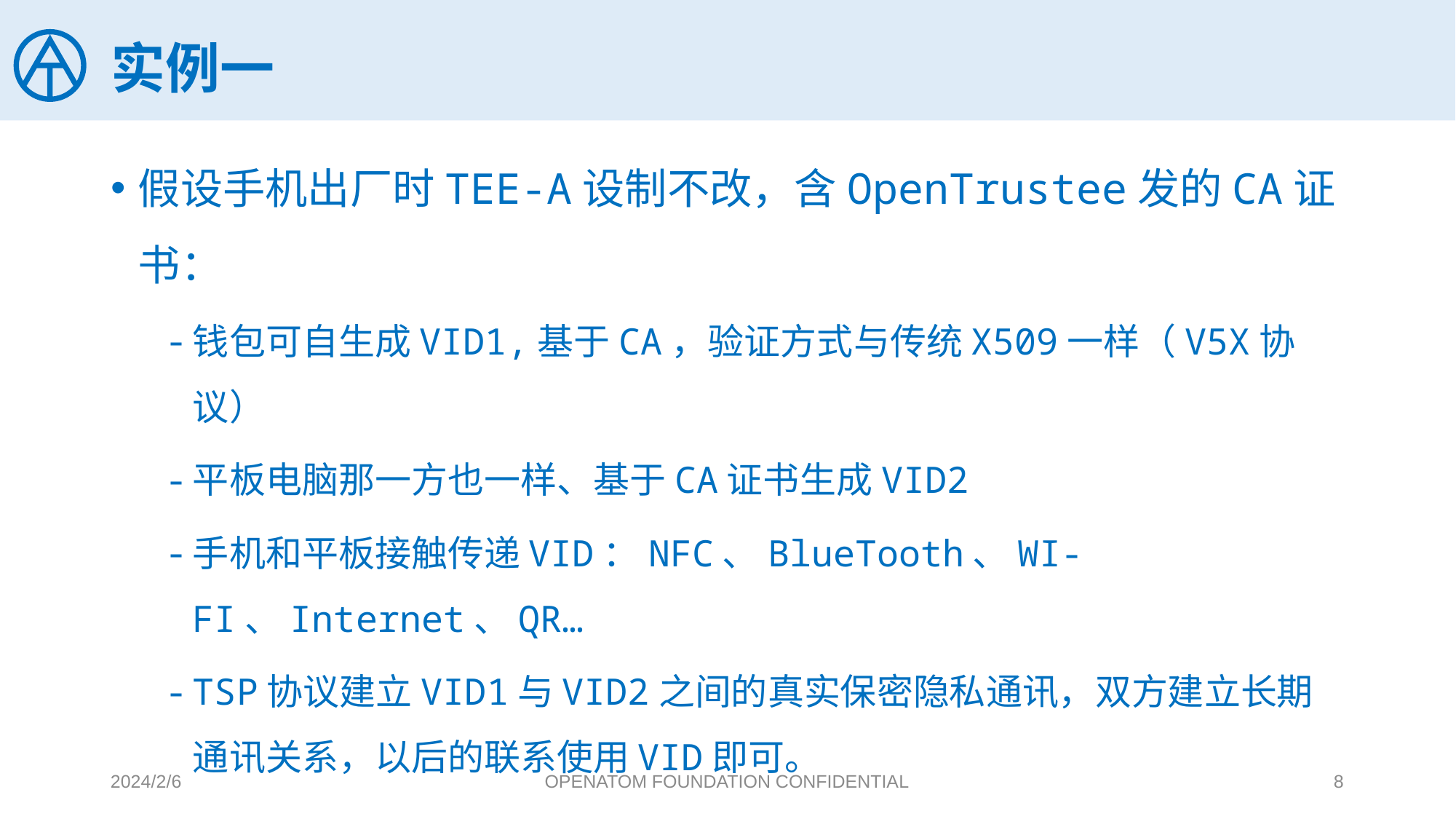

# 实例一
假设手机出厂时TEE-A设制不改，含OpenTrustee发的CA证书：
钱包可自生成VID1,基于CA，验证方式与传统X509一样（V5X协议）
平板电脑那一方也一样、基于CA证书生成VID2
手机和平板接触传递VID：NFC、BlueTooth、WI-FI、Internet、QR…
TSP协议建立VID1与VID2之间的真实保密隐私通讯，双方建立长期通讯关系，以后的联系使用VID即可。